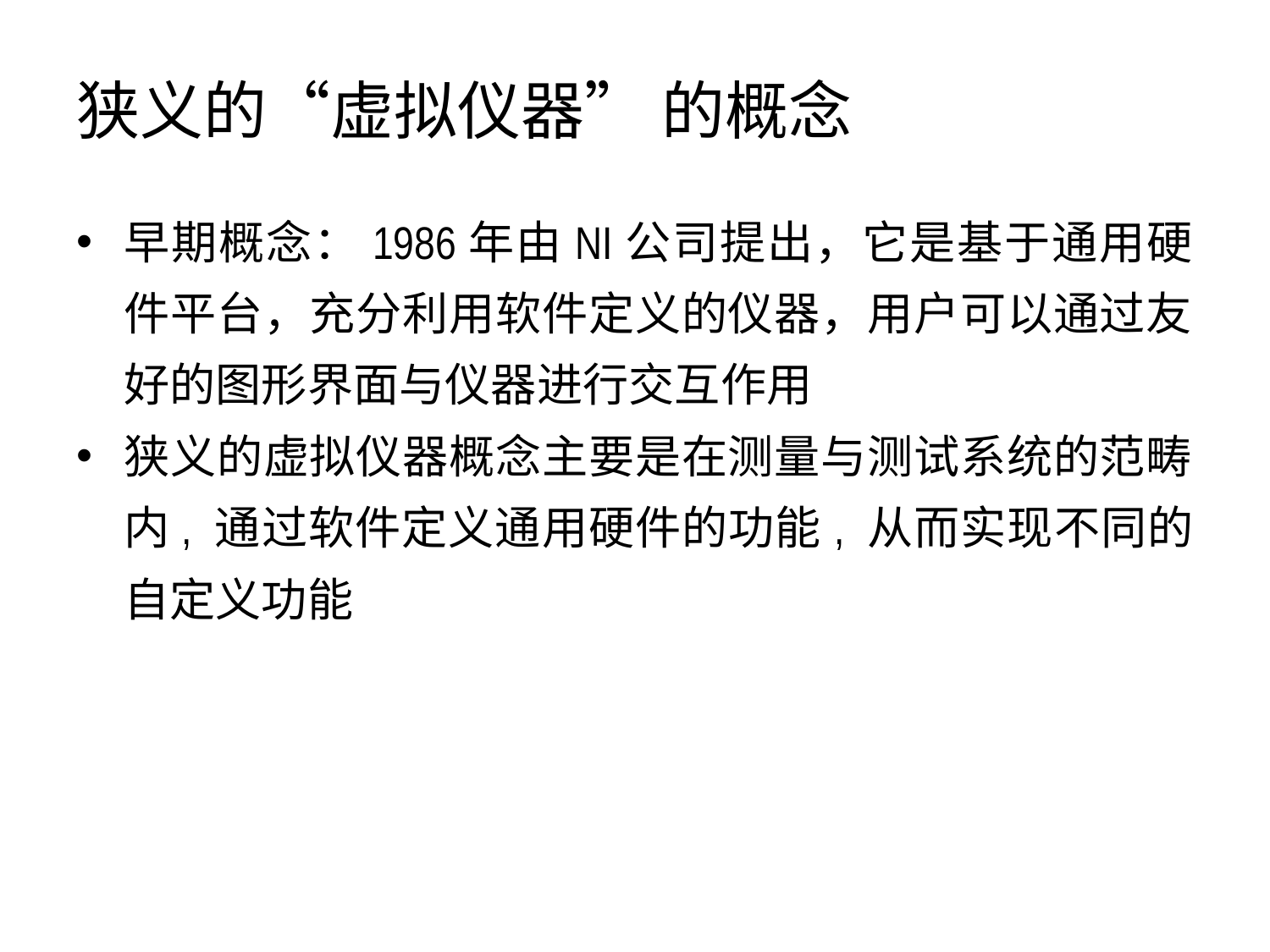

# 狭义的“虚拟仪器” 的概念
早期概念：1986年由NI公司提出，它是基于通用硬件平台，充分利用软件定义的仪器，用户可以通过友好的图形界面与仪器进行交互作用
狭义的虚拟仪器概念主要是在测量与测试系统的范畴内, 通过软件定义通用硬件的功能, 从而实现不同的自定义功能